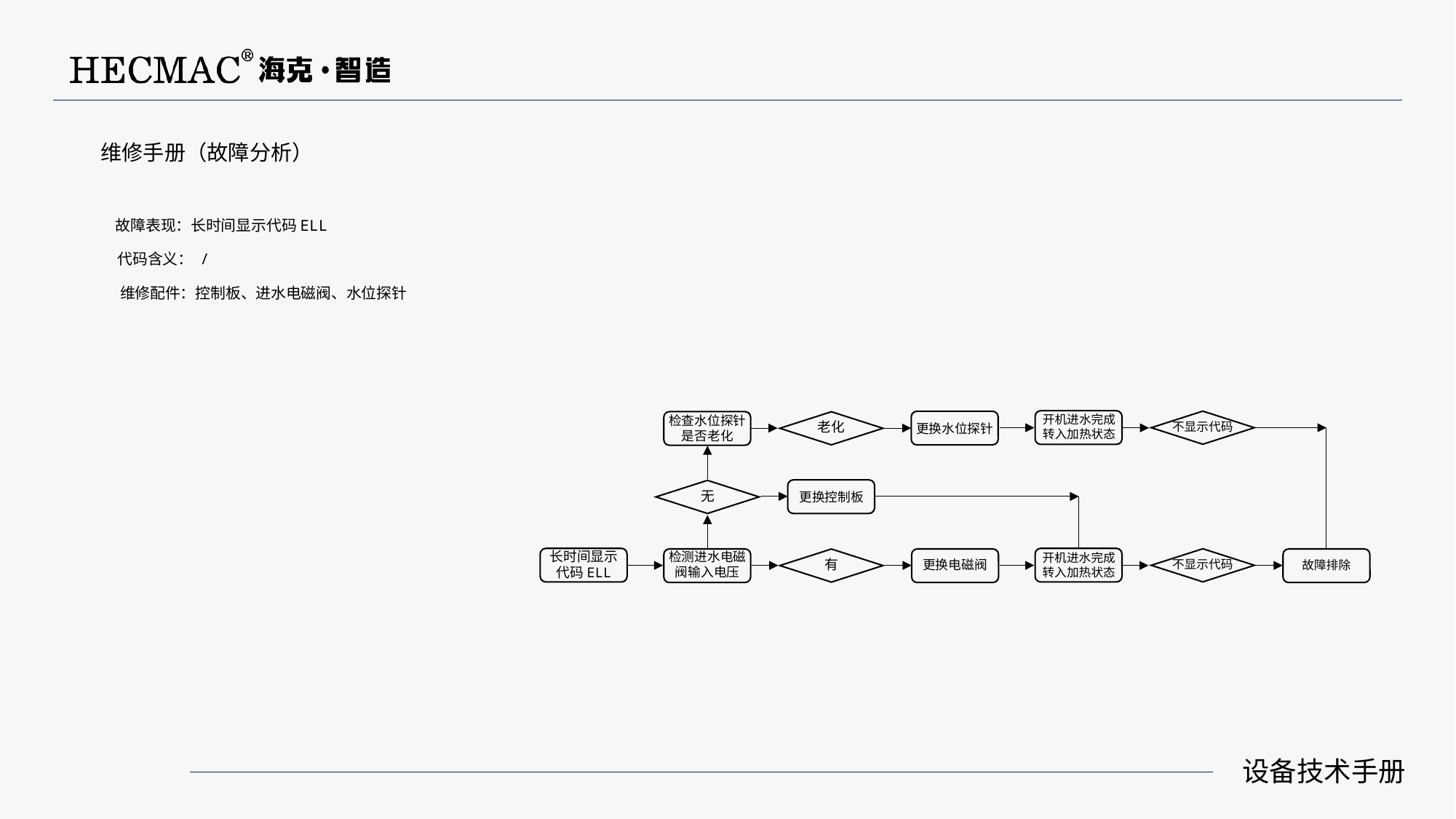

维修手册（故障分析）
故障表现：长时间显示代码ELL
代码含义： /
维修配件：控制板、进水电磁阀、水位探针
开机进水完成
转入加热状态
检查水位探针
是否老化

老化
不显示代码
更换水位探针

无
更换控制板
长时间显示
代码ELL
检测进水电磁
阀输入电压
开机进水完成
转入加热状态

有
不显示代码
更换电磁阀
故障排除